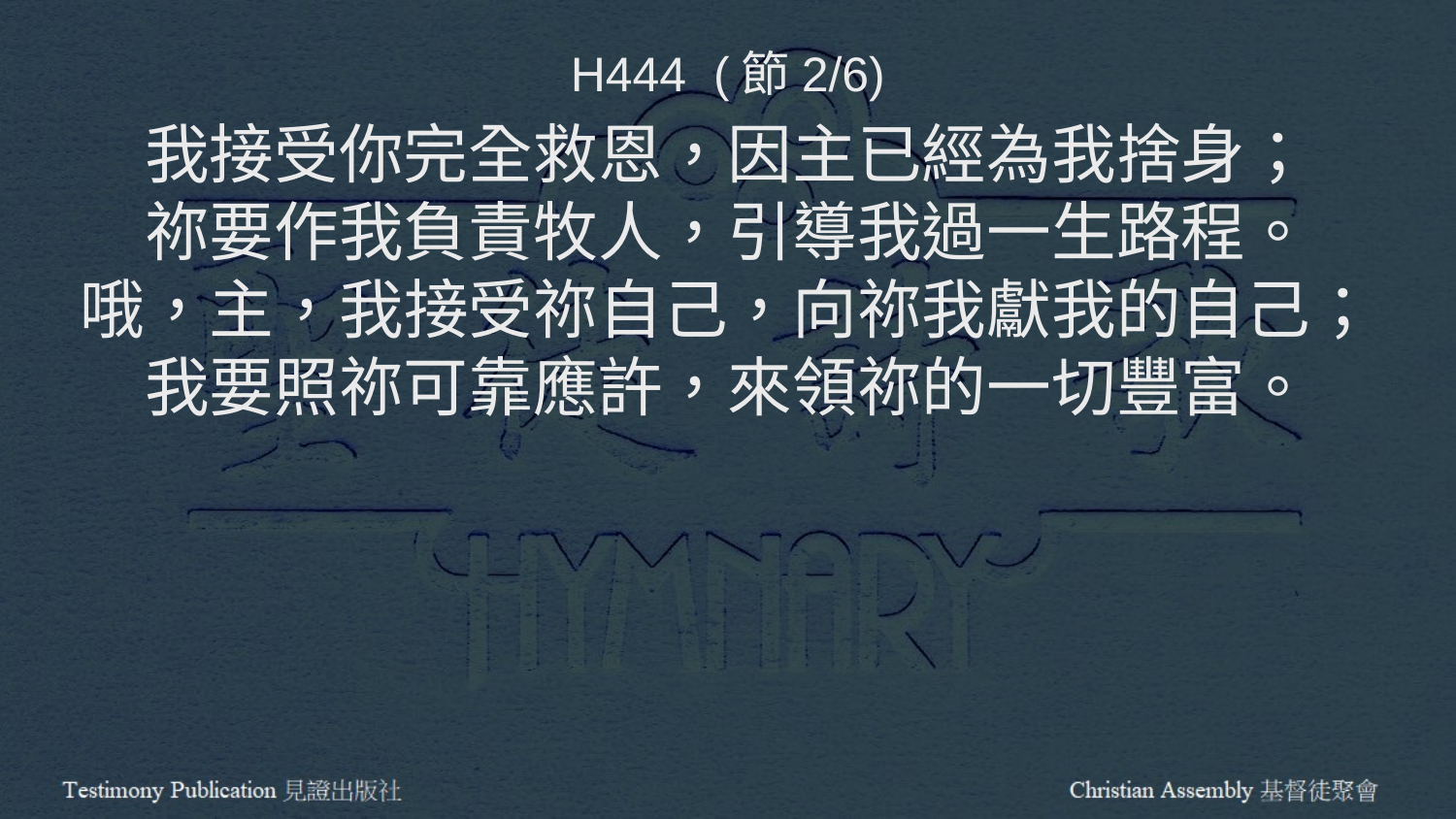

H444  (節2/6)
我接受你完全救恩，因主已經為我捨身；
祢要作我負責牧人，引導我過一生路程。
哦，主，我接受祢自己，向祢我獻我的自己；
我要照祢可靠應許，來領祢的一切豐富。